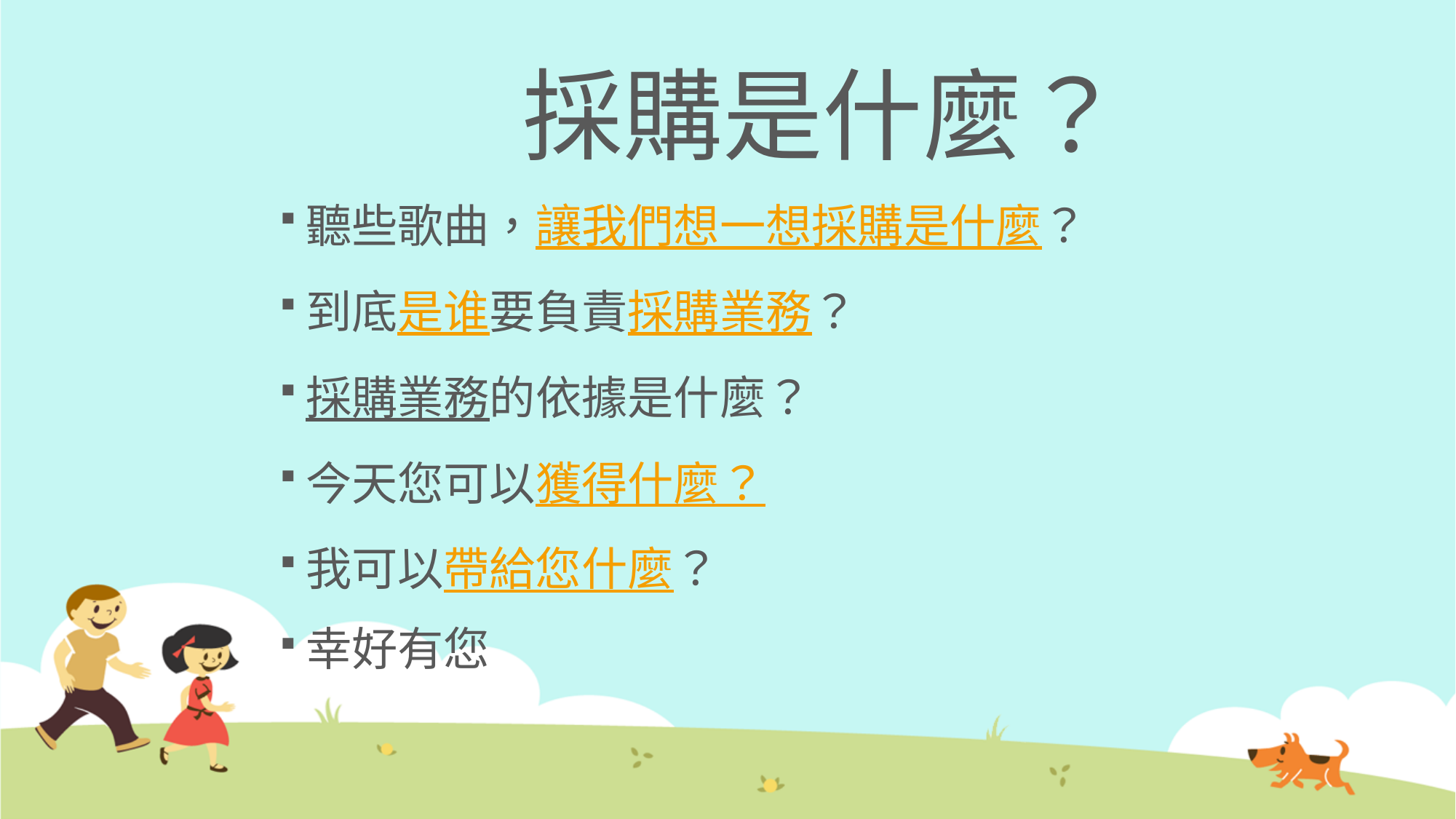

# 採購是什麼？
聽些歌曲，讓我們想一想採購是什麼？
到底是谁要負責採購業務？
採購業務的依據是什麼？
今天您可以獲得什麼？
我可以帶給您什麼？
幸好有您